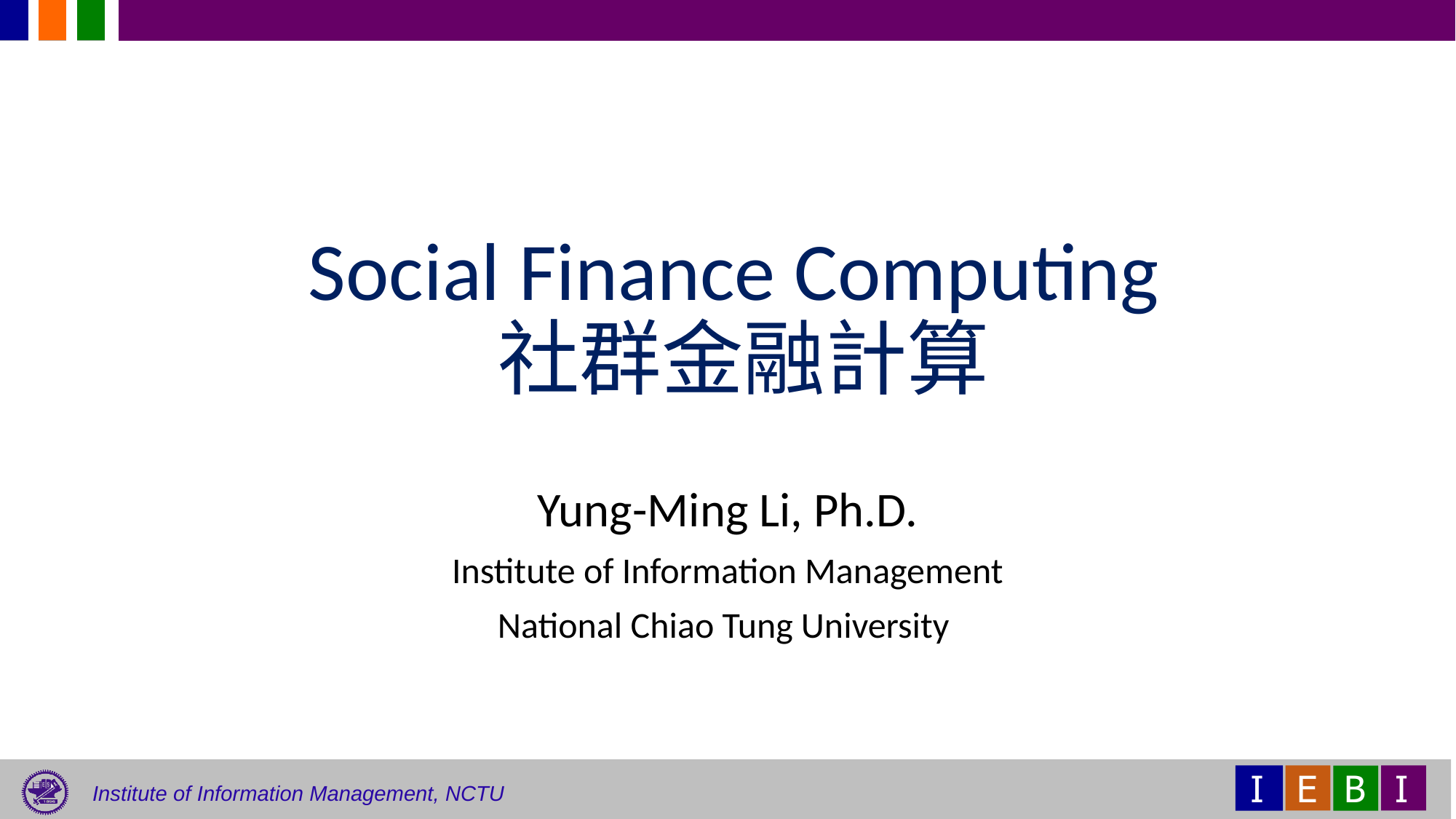

# Social Finance Computing 社群金融計算
Yung-Ming Li, Ph.D.
Institute of Information Management
National Chiao Tung University